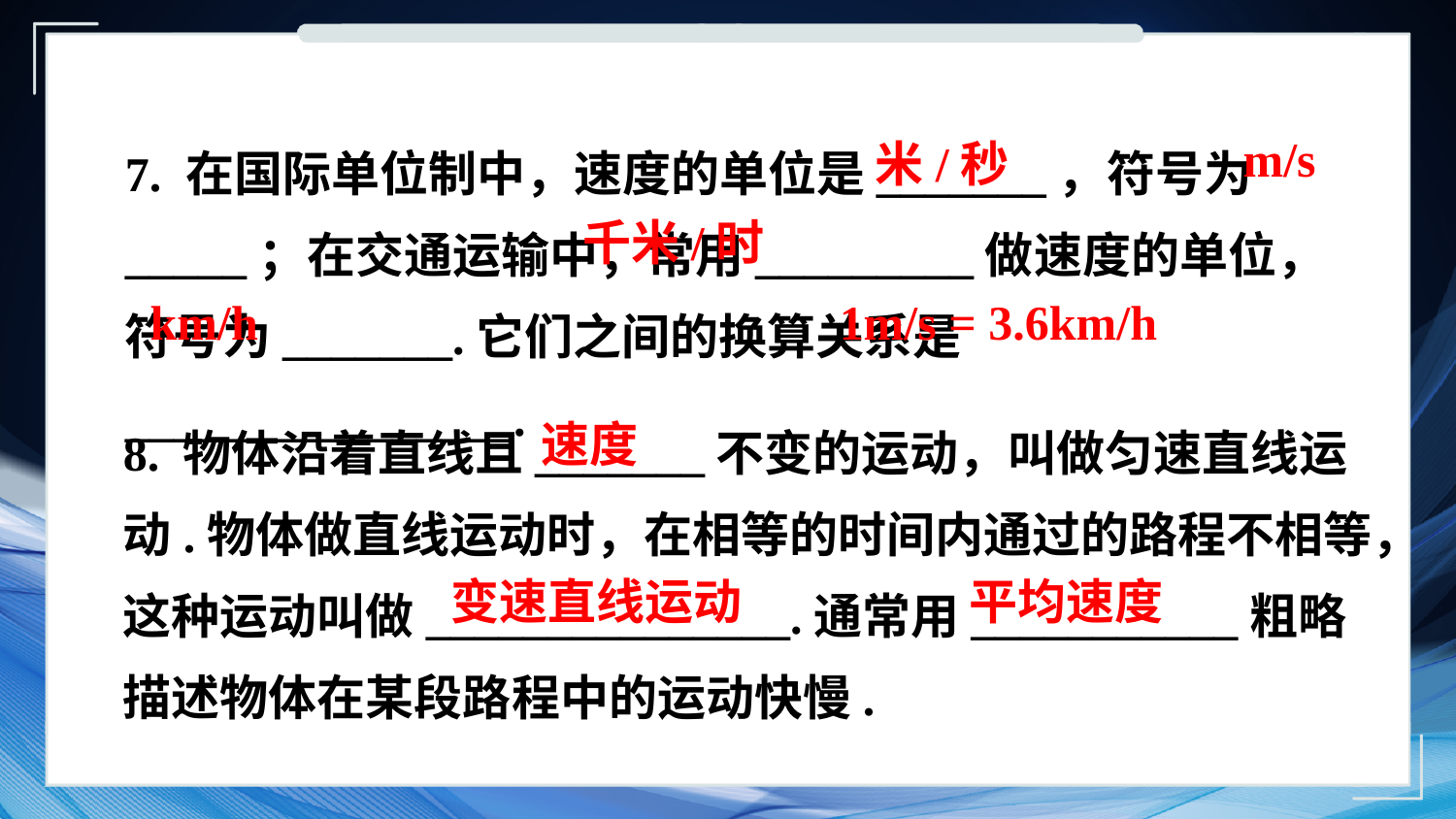

7. 在国际单位制中，速度的单位是_______，符号为_____；在交通运输中，常用_________做速度的单位，符号为_______.它们之间的换算关系是________________.
m/s
米/秒
千米/时
km/h
1m/s = 3.6km/h
8. 物体沿着直线且_______不变的运动，叫做匀速直线运动.物体做直线运动时，在相等的时间内通过的路程不相等，这种运动叫做_______________.通常用___________粗略描述物体在某段路程中的运动快慢.
速度
变速直线运动
平均速度